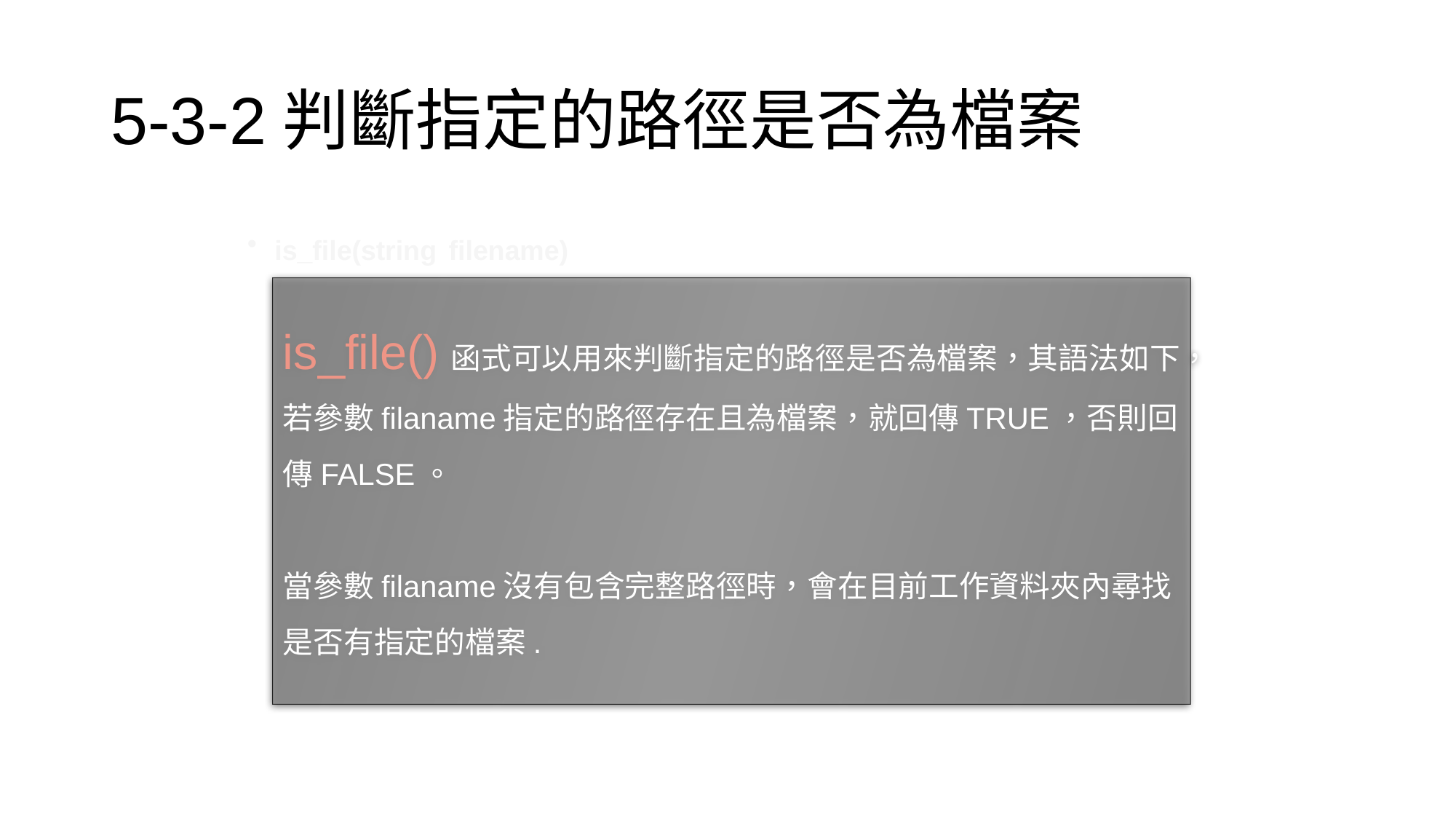

# 5-3-2判斷指定的路徑是否為檔案
is_file(string filename)
is_file()函式可以用來判斷指定的路徑是否為檔案，其語法如下，若參數filaname指定的路徑存在且為檔案，就回傳TRUE，否則回傳FALSE。

當參數filaname沒有包含完整路徑時，會在目前工作資料夾內尋找是否有指定的檔案.